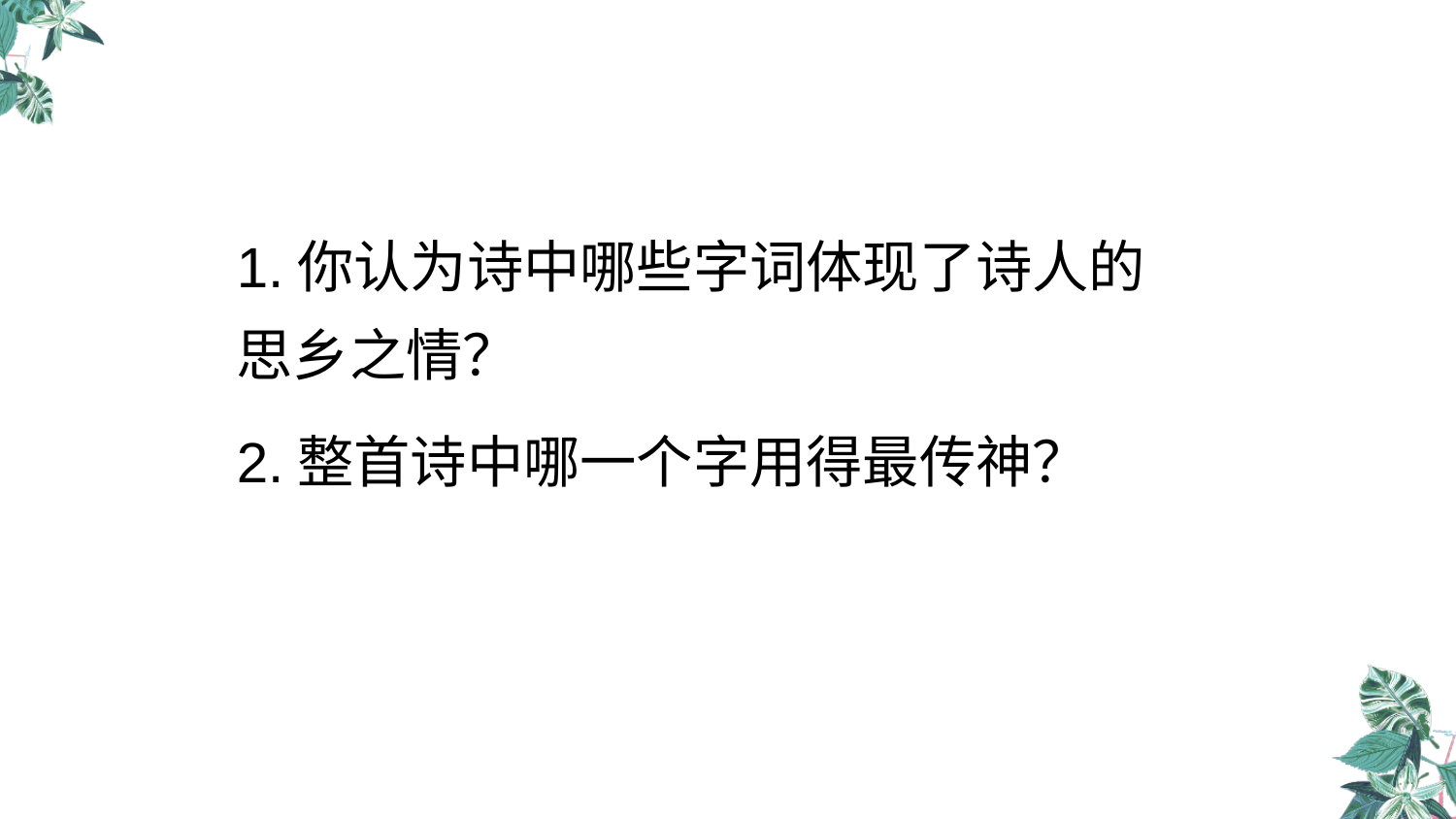

1.你认为诗中哪些字词体现了诗人的思乡之情？
2.整首诗中哪一个字用得最传神？